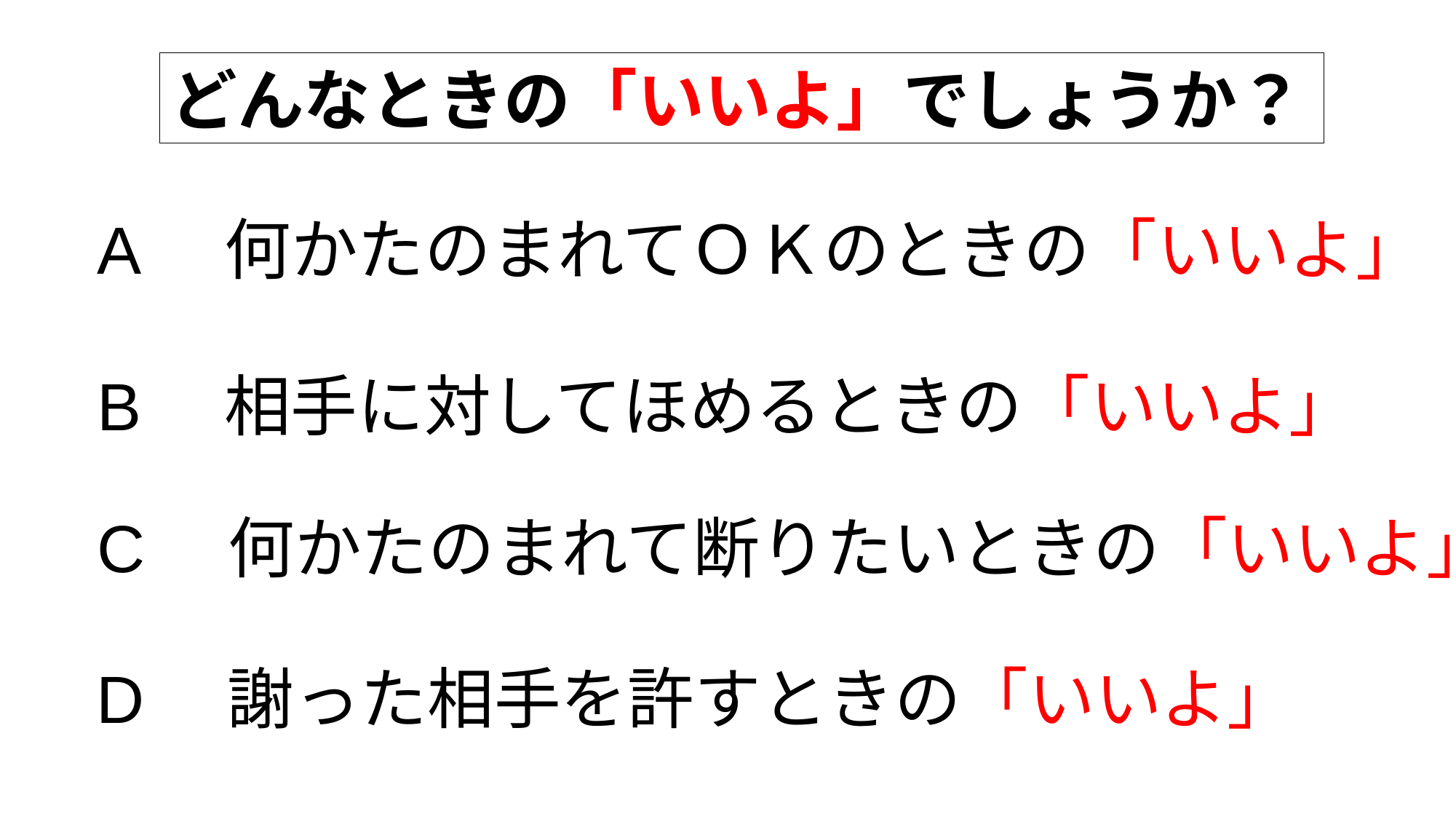

どんなときの「いいよ」でしょうか？
# A　何かたのまれてＯＫのときの「いいよ」
B　相手に対してほめるときの「いいよ」
C　何かたのまれて断りたいときの「いいよ」
D　謝った相手を許すときの「いいよ」